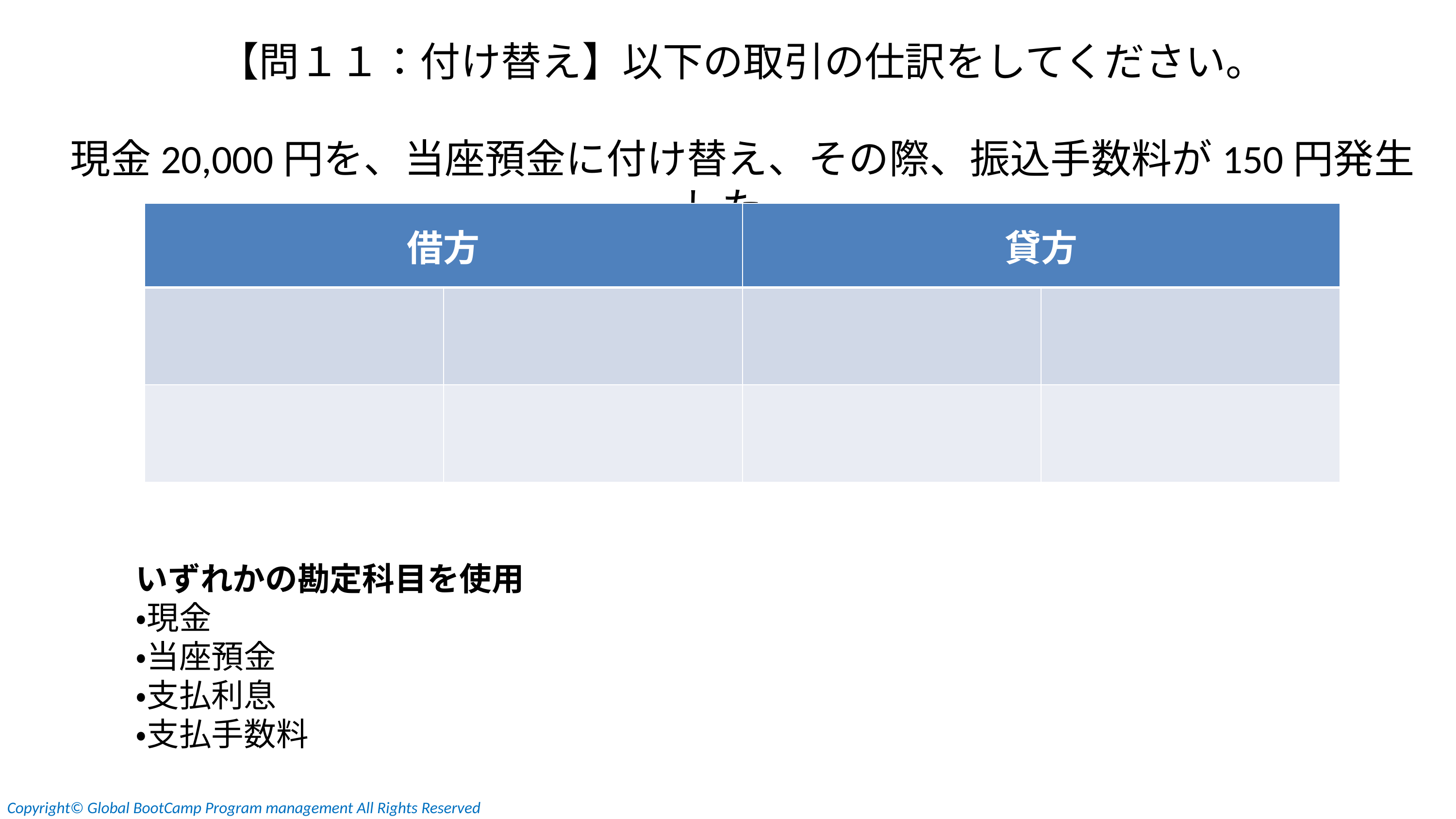

【問１１：付け替え】以下の取引の仕訳をしてください。

現金20,000円を、当座預金に付け替え、その際、振込手数料が150円発生した。
| 借方 |  | 貸方 |  |
| --- | --- | --- | --- |
|  |  |  |  |
|  |  |  |  |
いずれかの勘定科目を使用
・現金
・当座預金
・支払利息
・支払手数料